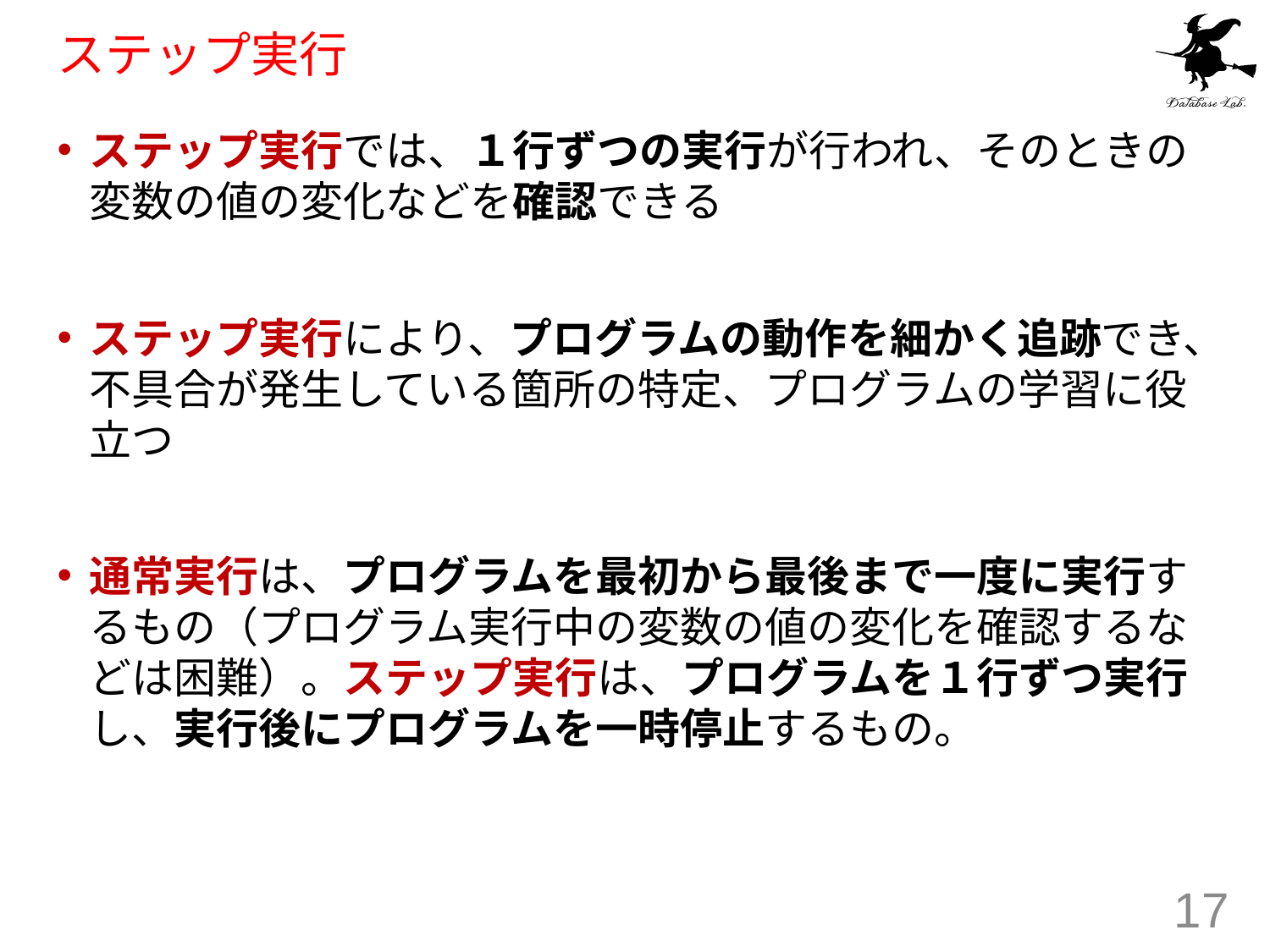

# ステップ実行
ステップ実行では、１行ずつの実行が行われ、そのときの変数の値の変化などを確認できる

ステップ実行により、プログラムの動作を細かく追跡でき、不具合が発生している箇所の特定、プログラムの学習に役立つ

通常実行は、プログラムを最初から最後まで一度に実行するもの（プログラム実行中の変数の値の変化を確認するなどは困難）。ステップ実行は、プログラムを１行ずつ実行し、実行後にプログラムを一時停止するもの。

17